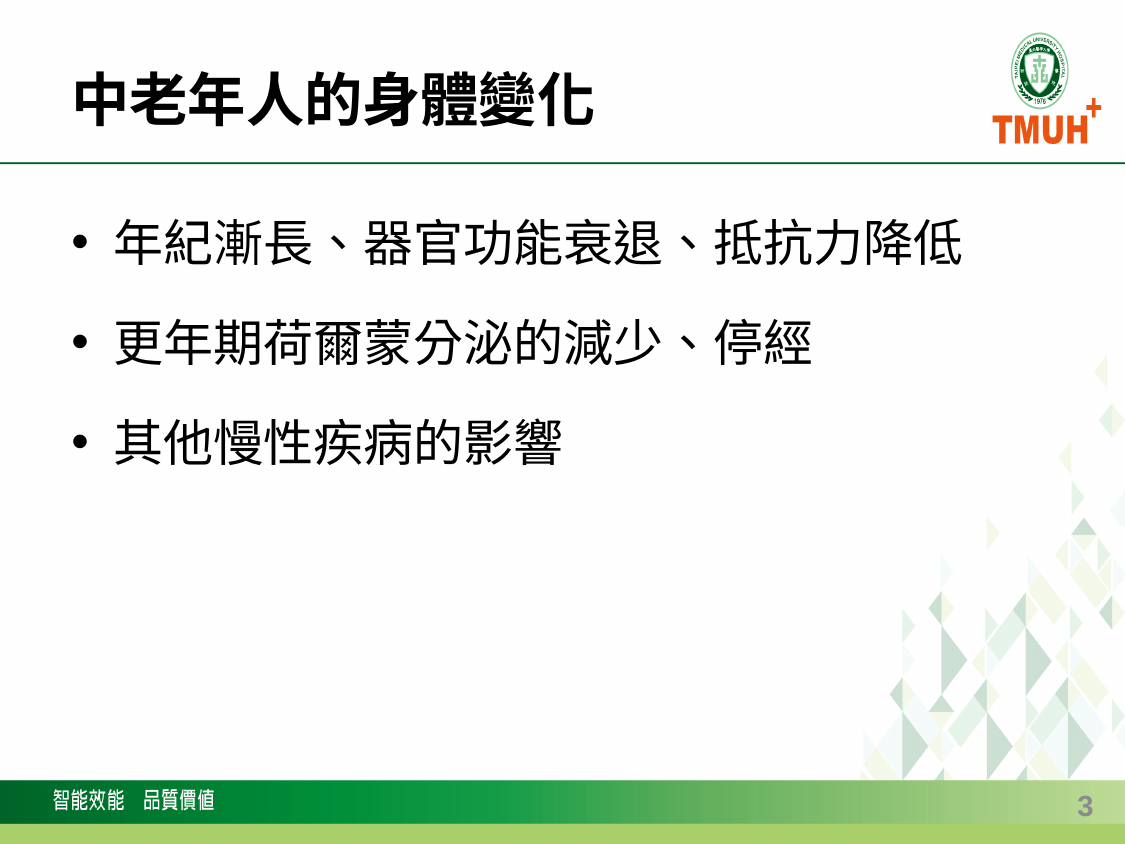

# 中老年人的身體變化
年紀漸長、器官功能衰退、抵抗力降低
更年期荷爾蒙分泌的減少、停經
其他慢性疾病的影響

3